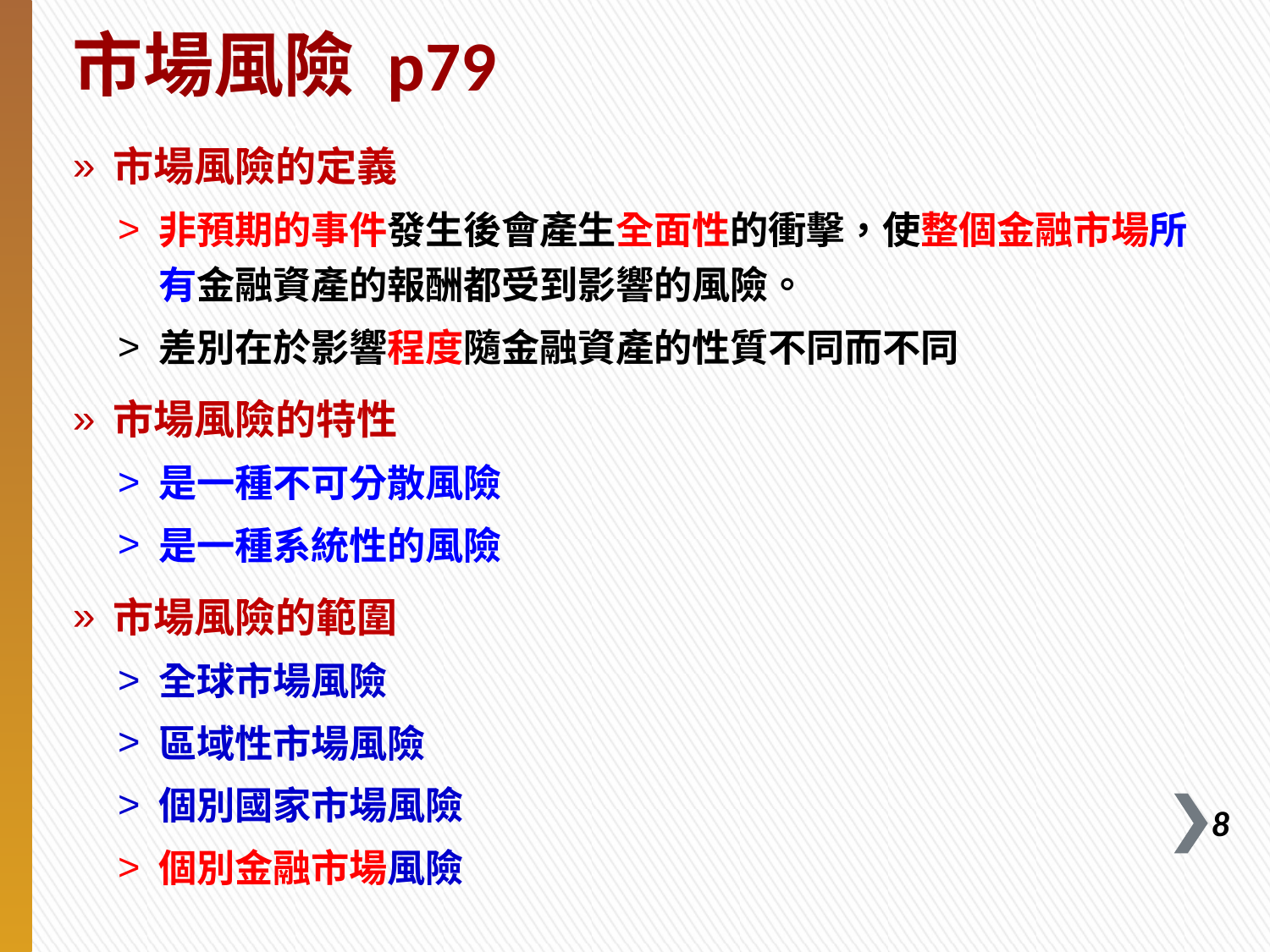

# 市場風險 p79
市場風險的定義
非預期的事件發生後會產生全面性的衝擊，使整個金融市場所有金融資產的報酬都受到影響的風險。
差別在於影響程度隨金融資產的性質不同而不同
市場風險的特性
是一種不可分散風險
是一種系統性的風險
市場風險的範圍
全球市場風險
區域性市場風險
個別國家市場風險
個別金融市場風險

8